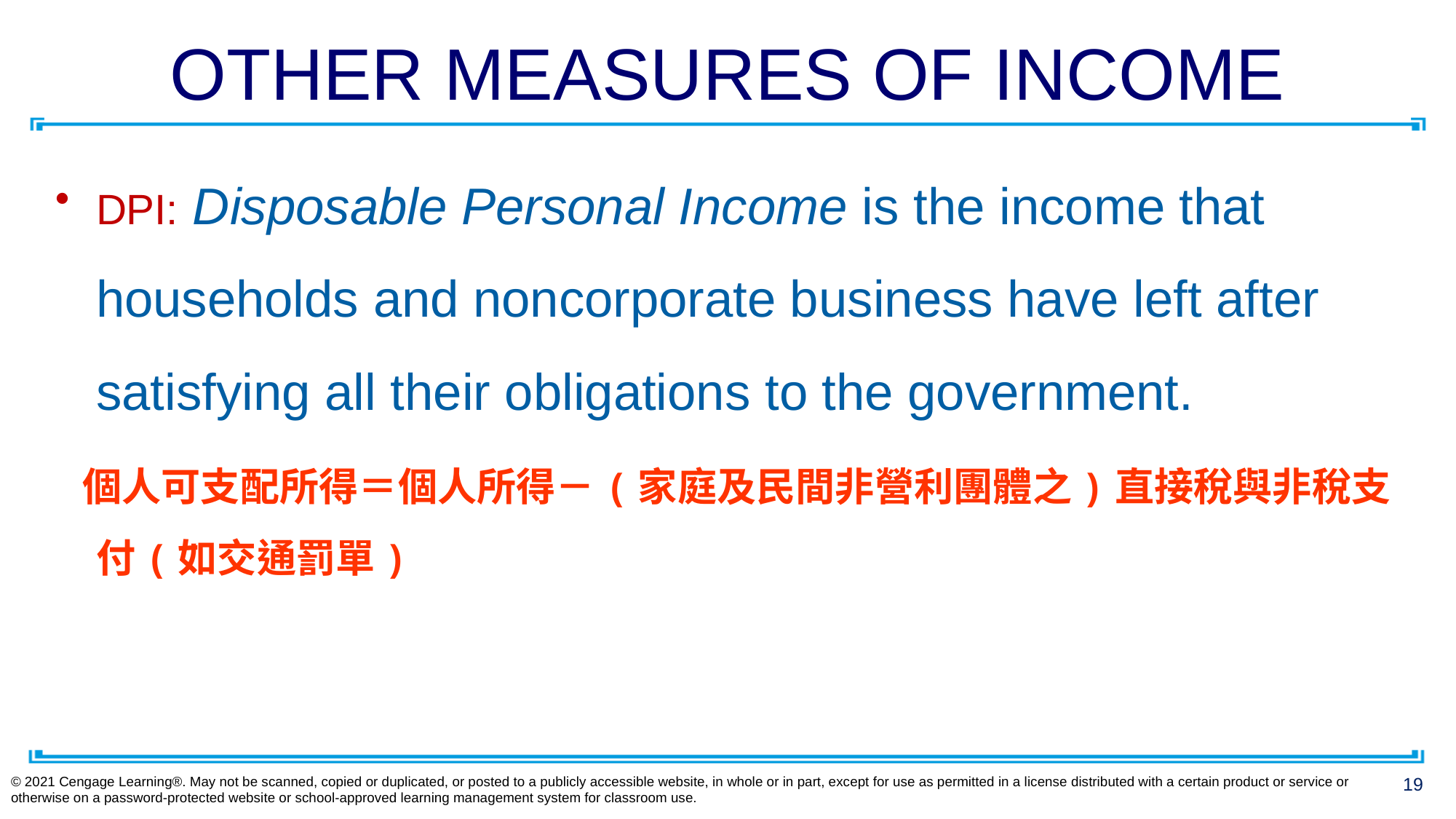

# OTHER MEASURES OF INCOME
DPI: Disposable Personal Income is the income that households and noncorporate business have left after satisfying all their obligations to the government.
  個人可支配所得＝個人所得－(家庭及民間非營利團體之)直接稅與非稅支付(如交通罰單)
© 2021 Cengage Learning®. May not be scanned, copied or duplicated, or posted to a publicly accessible website, in whole or in part, except for use as permitted in a license distributed with a certain product or service or otherwise on a password-protected website or school-approved learning management system for classroom use.
19